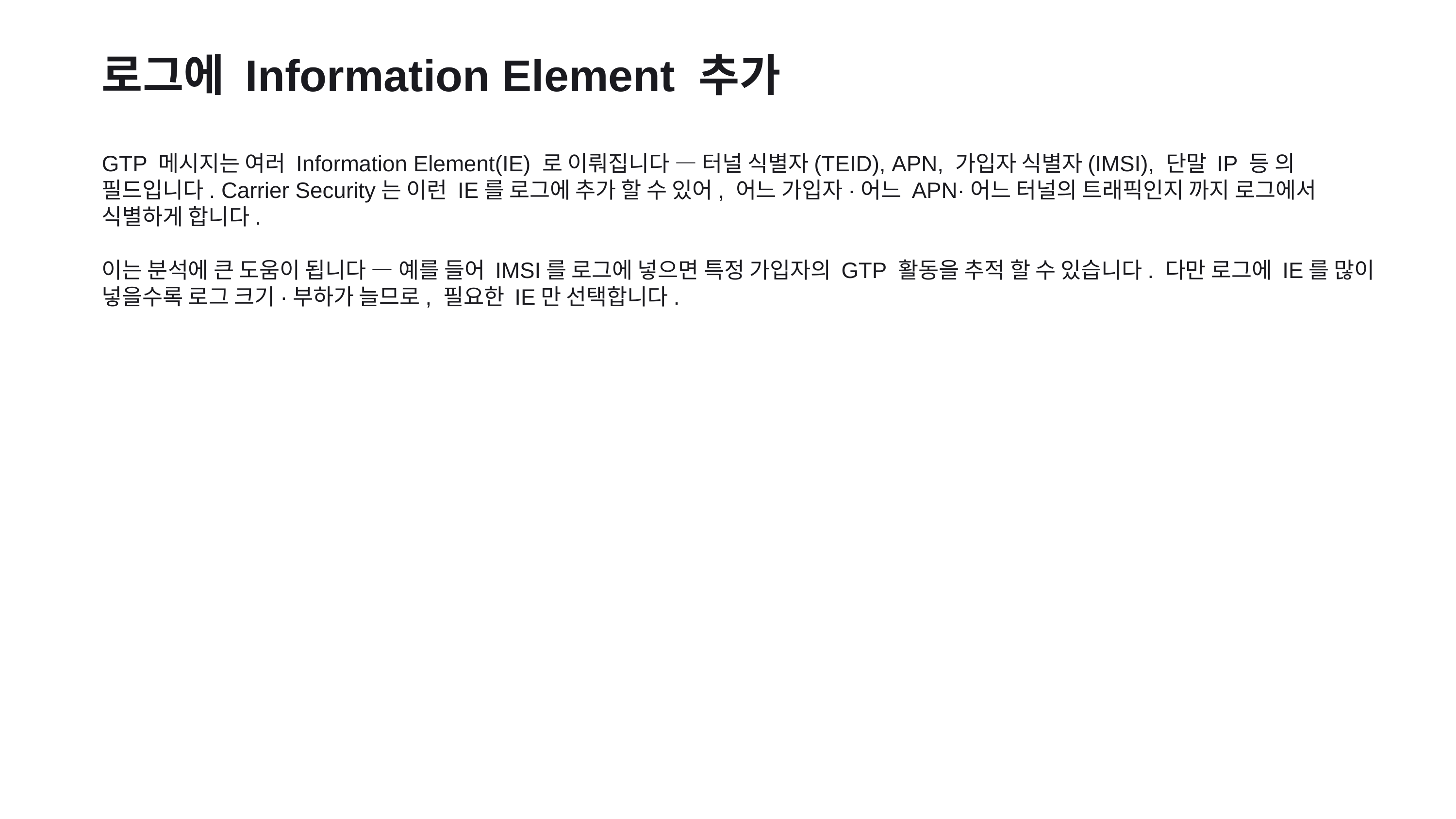

로그에 Information Element 추가
GTP 메시지는 여러 Information Element(IE) 로 이뤄집니다 — 터널 식별자(TEID), APN, 가입자 식별자(IMSI), 단말 IP 등 의 필드입니다. Carrier Security는 이런 IE를 로그에 추가 할 수 있어, 어느 가입자·어느 APN·어느 터널의 트래픽인지 까지 로그에서 식별하게 합니다.

이는 분석에 큰 도움이 됩니다 — 예를 들어 IMSI를 로그에 넣으면 특정 가입자의 GTP 활동을 추적 할 수 있습니다. 다만 로그에 IE를 많이 넣을수록 로그 크기·부하가 늘므로, 필요한 IE만 선택합니다.